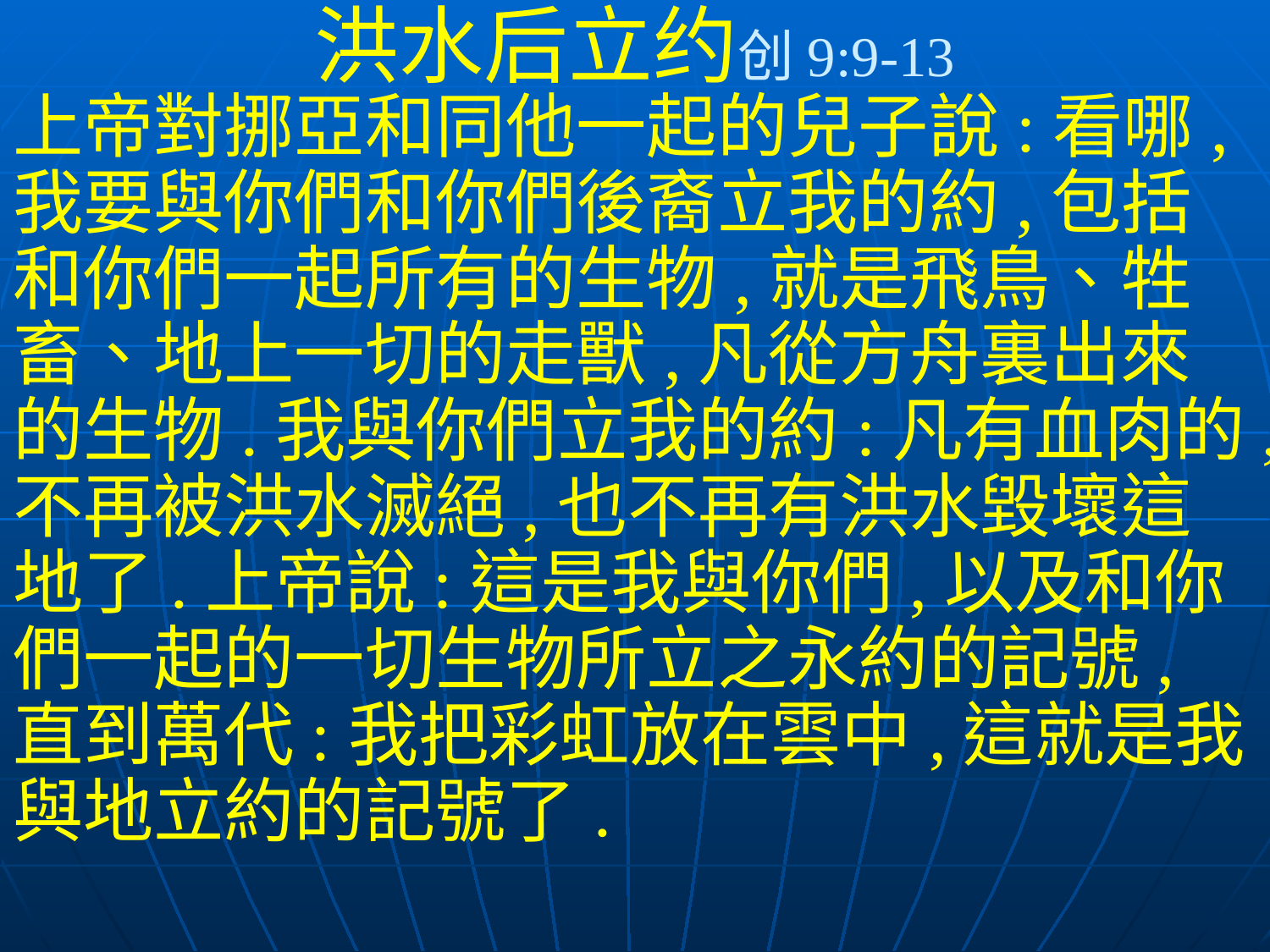

洪水后立约创9:9-13
上帝對挪亞和同他一起的兒子說:看哪,我要與你們和你們後裔立我的約,包括和你們一起所有的生物,就是飛鳥、牲畜、地上一切的走獸,凡從方舟裏出來的生物.我與你們立我的約:凡有血肉的,不再被洪水滅絕,也不再有洪水毀壞這地了.上帝說:這是我與你們,以及和你們一起的一切生物所立之永約的記號,直到萬代:我把彩虹放在雲中,這就是我與地立約的記號了.